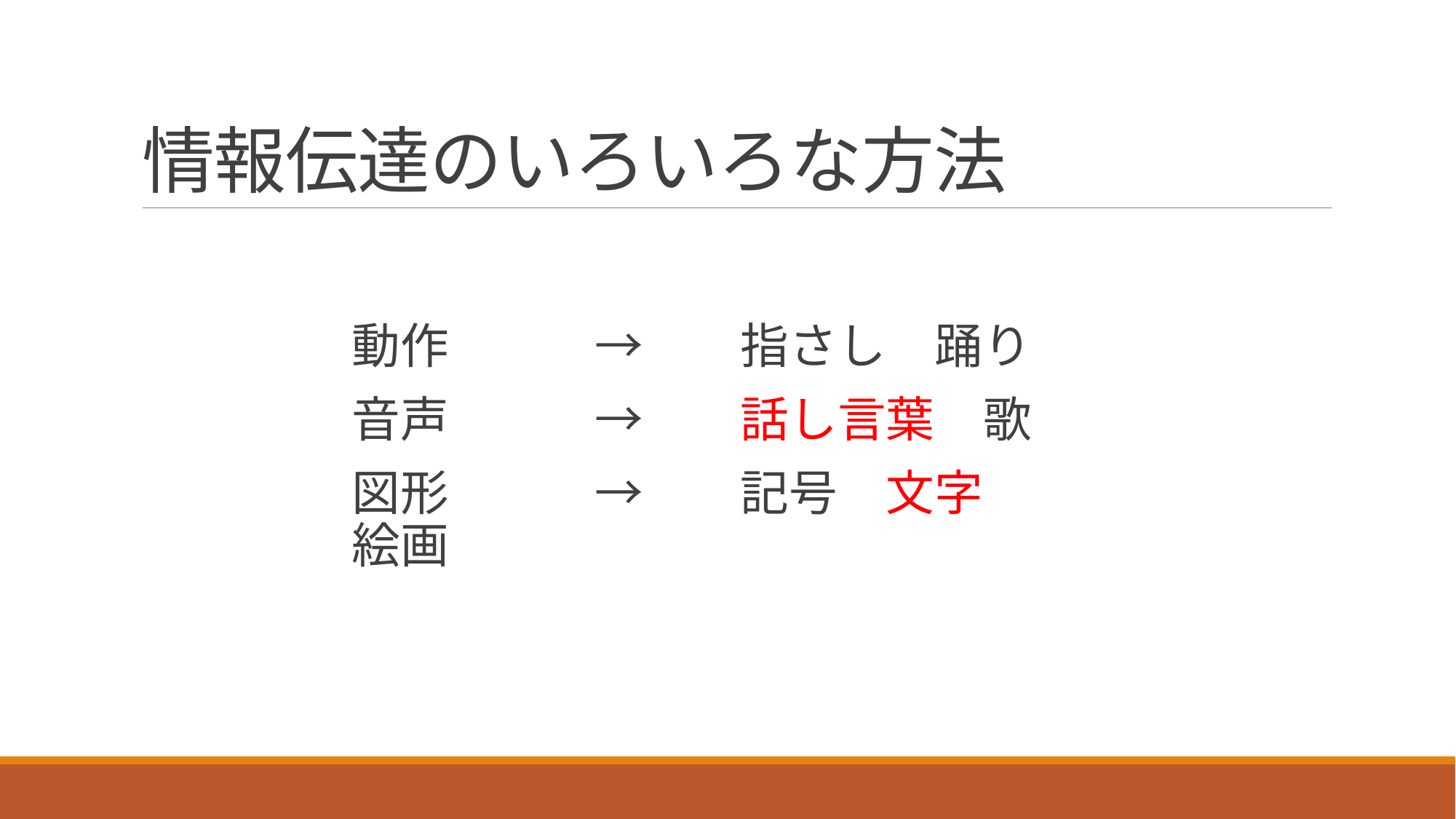

# 情報伝達のいろいろな方法
動作　　　→　　指さし　踊り
音声　　　→　　話し言葉　歌
図形　　　→　　記号　文字　絵画